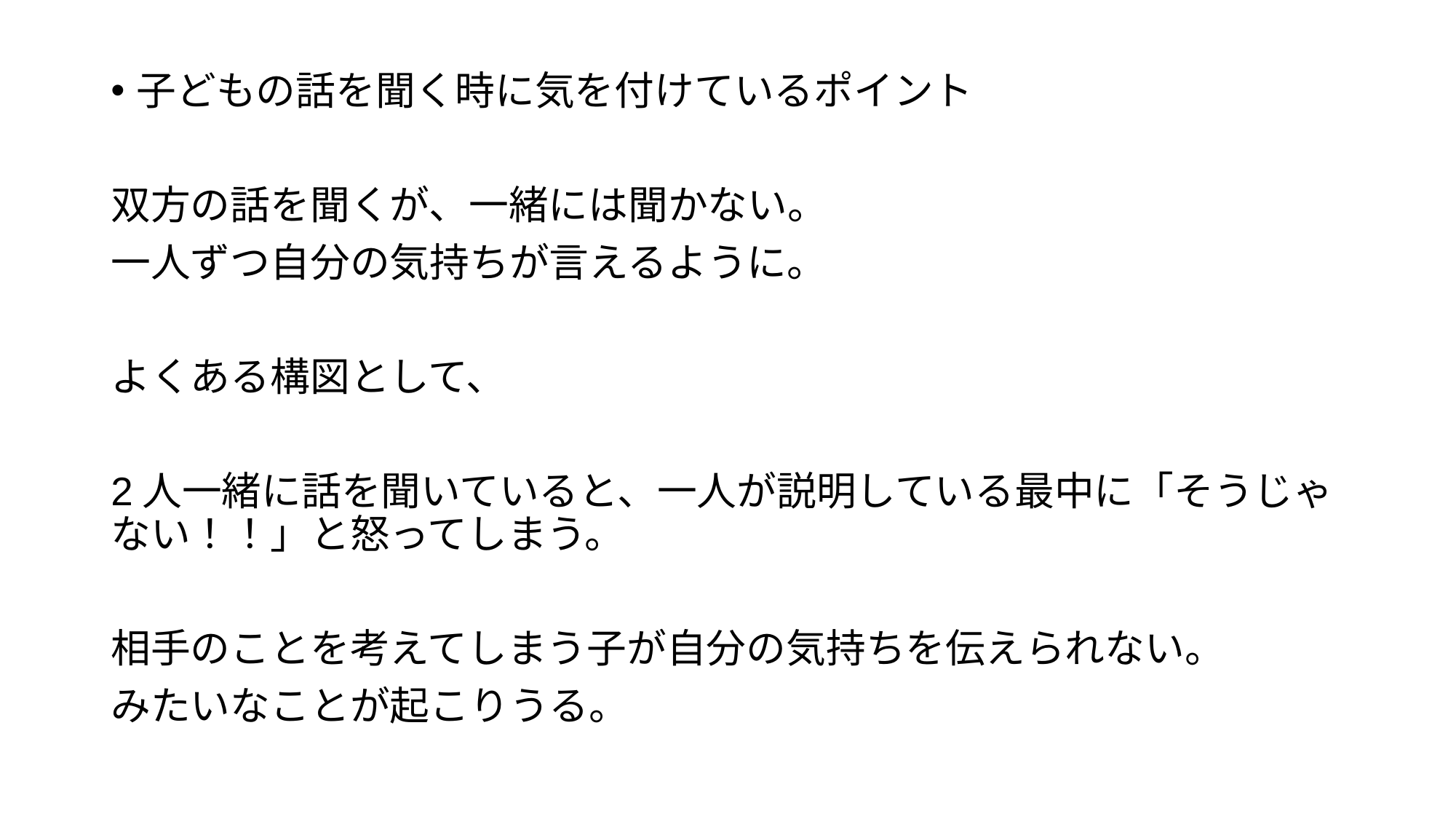

子どもの話を聞く時に気を付けているポイント

双方の話を聞くが、一緒には聞かない。
一人ずつ自分の気持ちが言えるように。

よくある構図として、

2人一緒に話を聞いていると、一人が説明している最中に「そうじゃない！！」と怒ってしまう。

相手のことを考えてしまう子が自分の気持ちを伝えられない。
みたいなことが起こりうる。